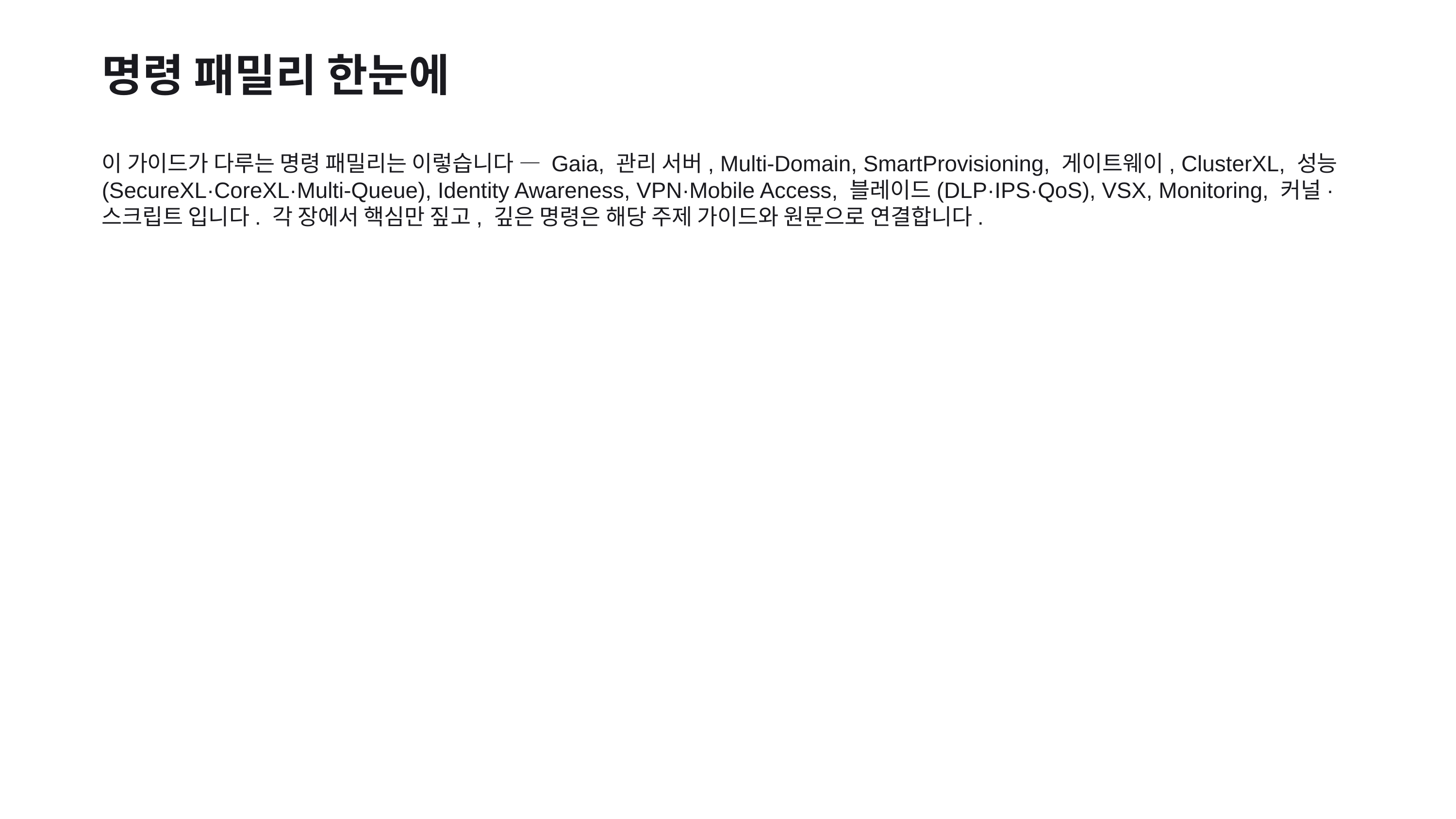

명령 패밀리 한눈에
이 가이드가 다루는 명령 패밀리는 이렇습니다 — Gaia, 관리 서버, Multi-Domain, SmartProvisioning, 게이트웨이, ClusterXL, 성능(SecureXL·CoreXL·Multi-Queue), Identity Awareness, VPN·Mobile Access, 블레이드(DLP·IPS·QoS), VSX, Monitoring, 커널·스크립트 입니다. 각 장에서 핵심만 짚고, 깊은 명령은 해당 주제 가이드와 원문으로 연결합니다.